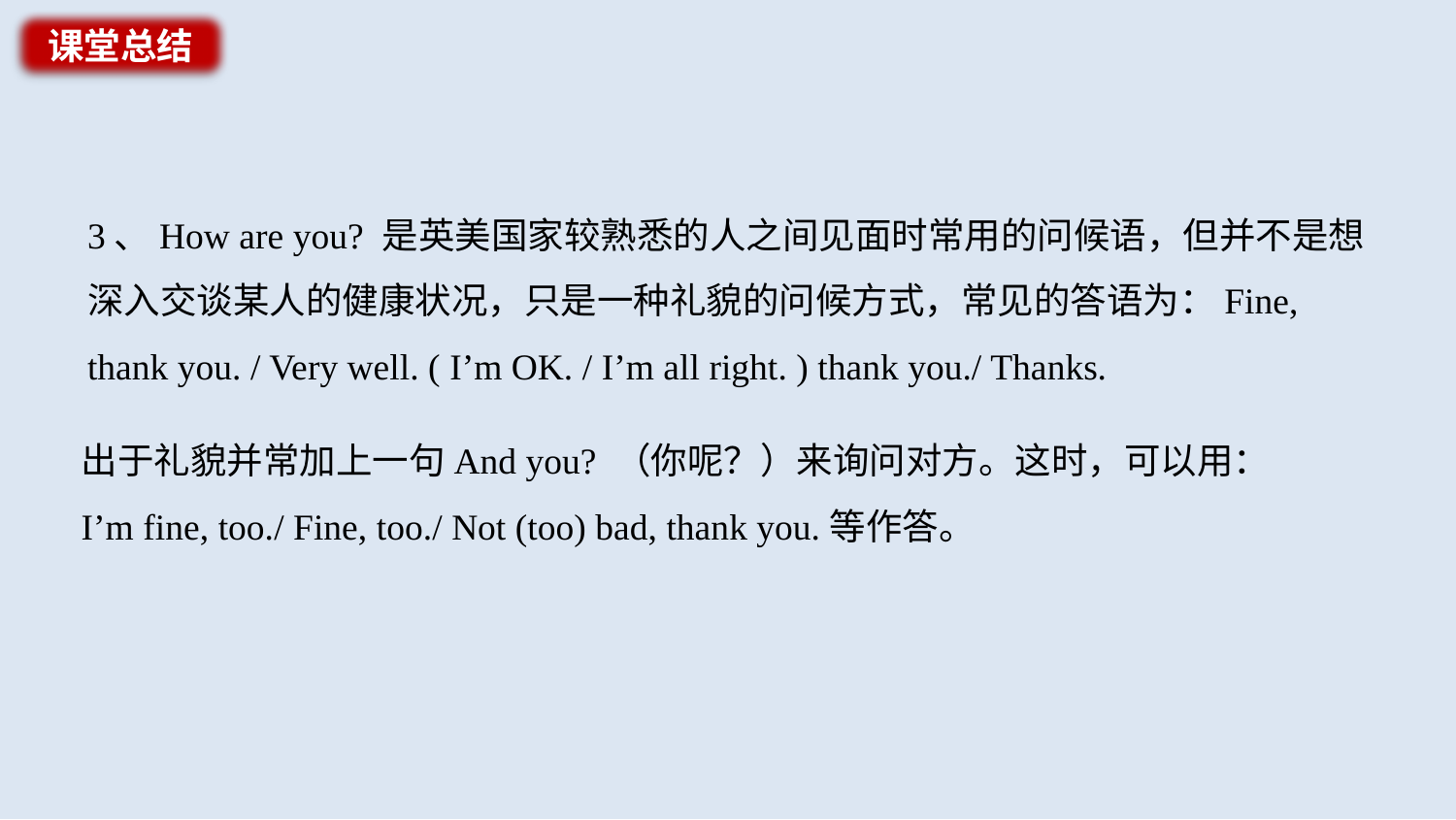

课堂总结
3、How are you? 是英美国家较熟悉的人之间见面时常用的问候语，但并不是想深入交谈某人的健康状况，只是一种礼貌的问候方式，常见的答语为：Fine, thank you. / Very well. ( I’m OK. / I’m all right. ) thank you./ Thanks.
出于礼貌并常加上一句And you? （你呢？）来询问对方。这时，可以用：I’m fine, too./ Fine, too./ Not (too) bad, thank you.等作答。